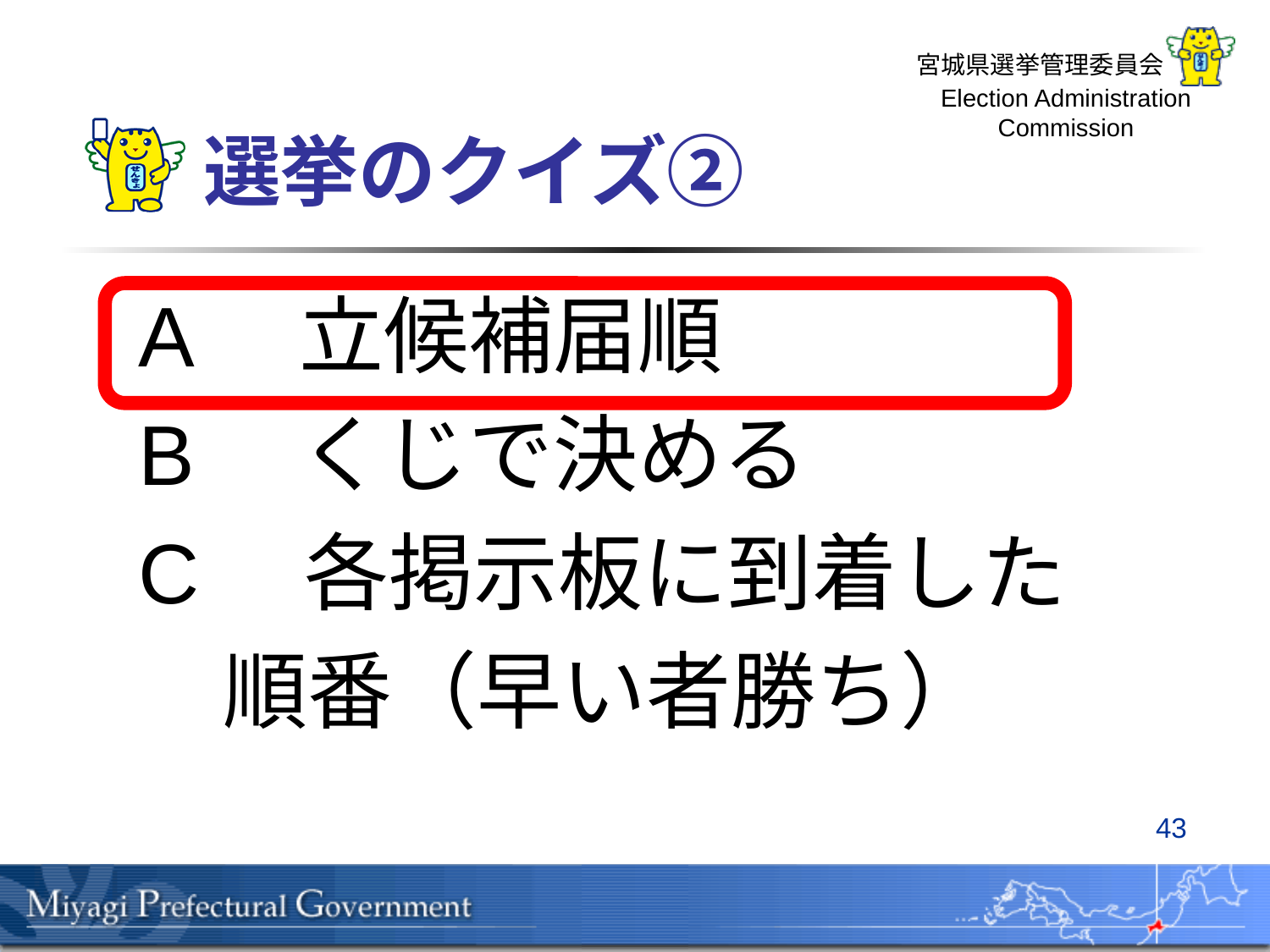

# 選挙のクイズ②
A　立候補届順
B　くじで決める
C　各掲示板に到着した
　順番（早い者勝ち）

43